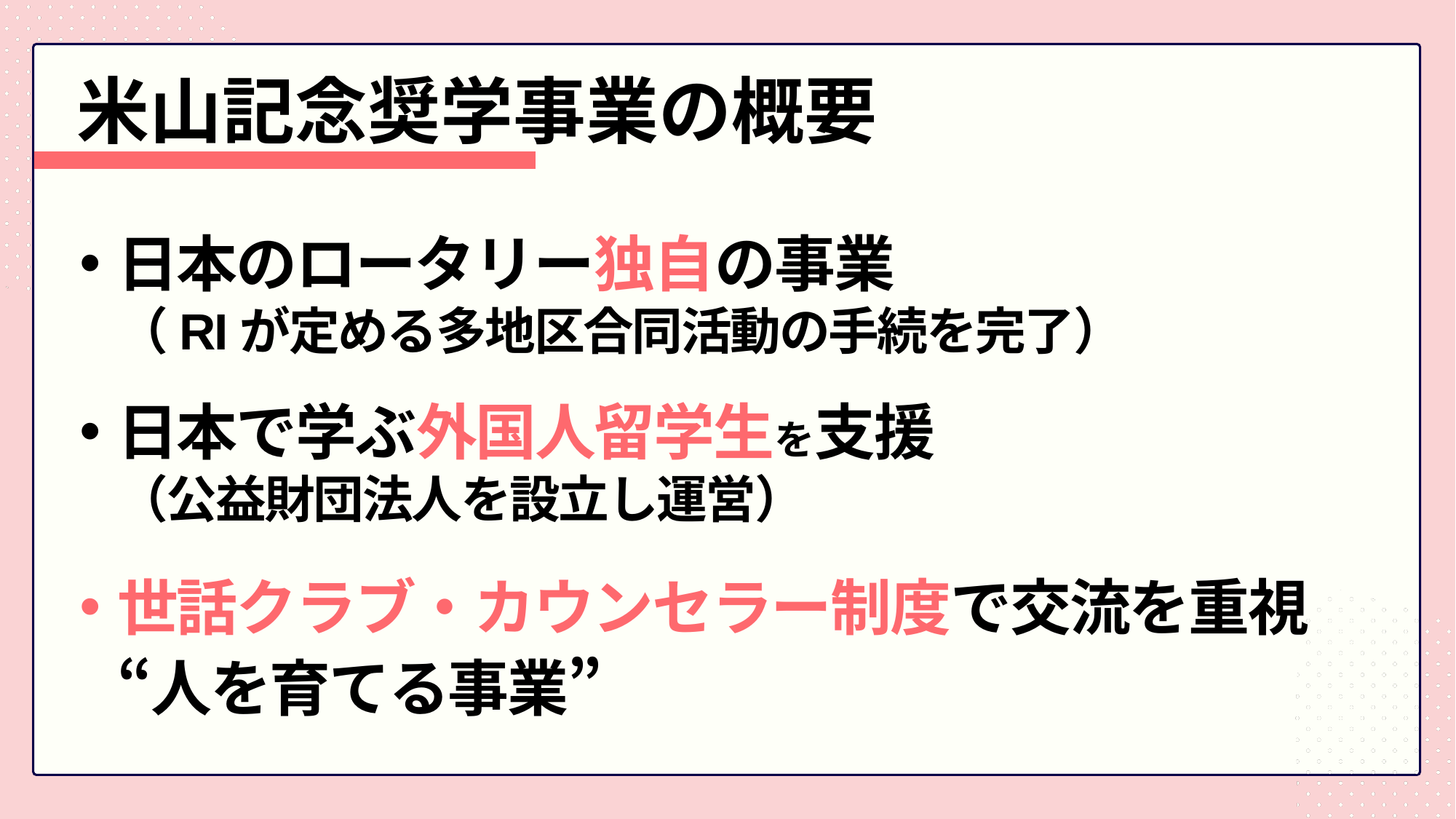

米山記念奨学事業の概要
日本のロータリー独自の事業
（RIが定める多地区合同活動の手続を完了）
日本で学ぶ外国人留学生を支援
（公益財団法人を設立し運営）
世話クラブ・カウンセラー制度で交流を重視    “人を育てる事業”